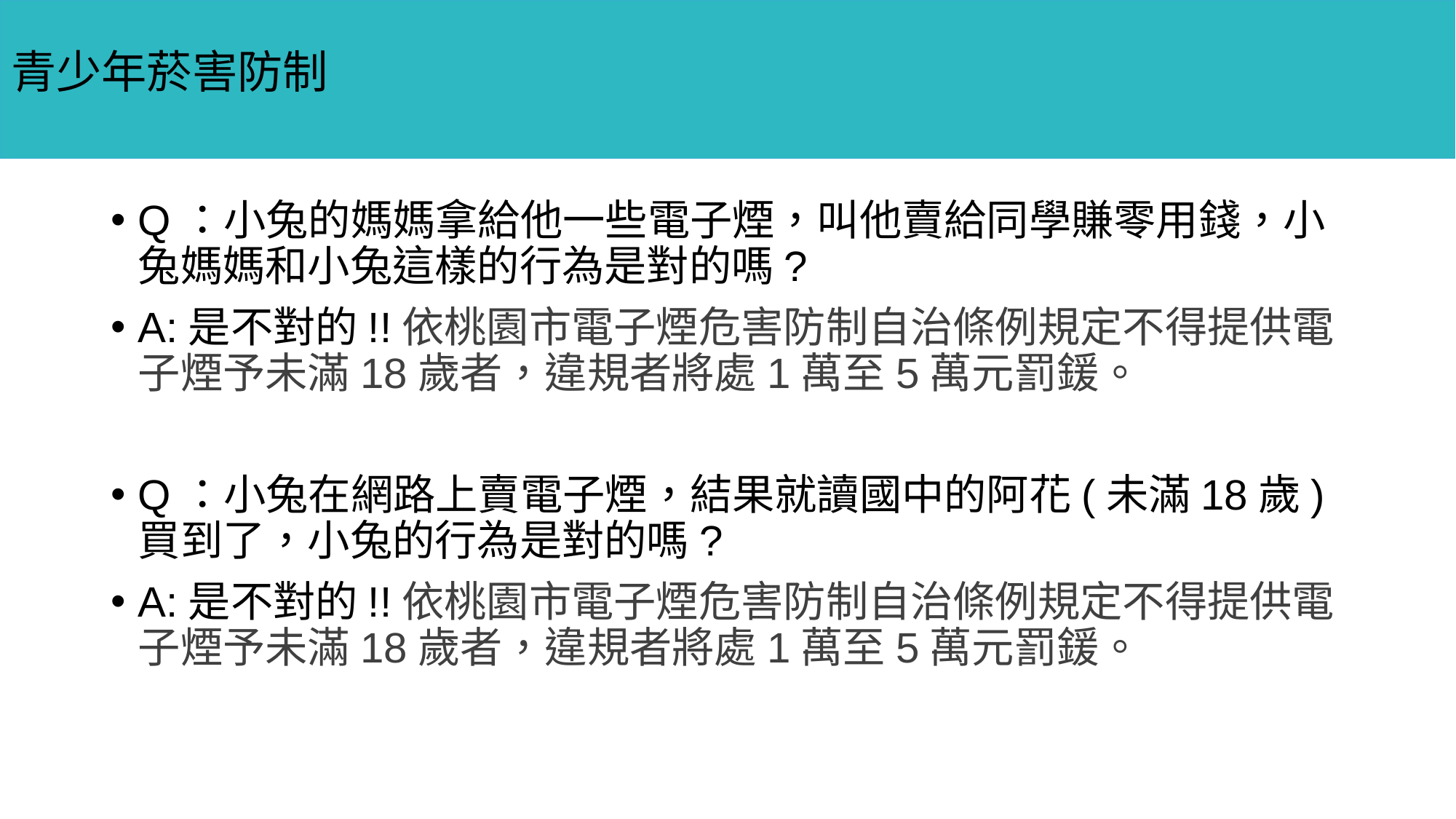

# 青少年菸害防制
Q：小兔的媽媽拿給他一些電子煙，叫他賣給同學賺零用錢，小兔媽媽和小兔這樣的行為是對的嗎?
A:是不對的!!依桃園市電子煙危害防制自治條例規定不得提供電子煙予未滿18歲者，違規者將處1萬至5萬元罰鍰。

Q：小兔在網路上賣電子煙，結果就讀國中的阿花(未滿18歲)買到了，小兔的行為是對的嗎?
A:是不對的!!依桃園市電子煙危害防制自治條例規定不得提供電子煙予未滿18歲者，違規者將處1萬至5萬元罰鍰。